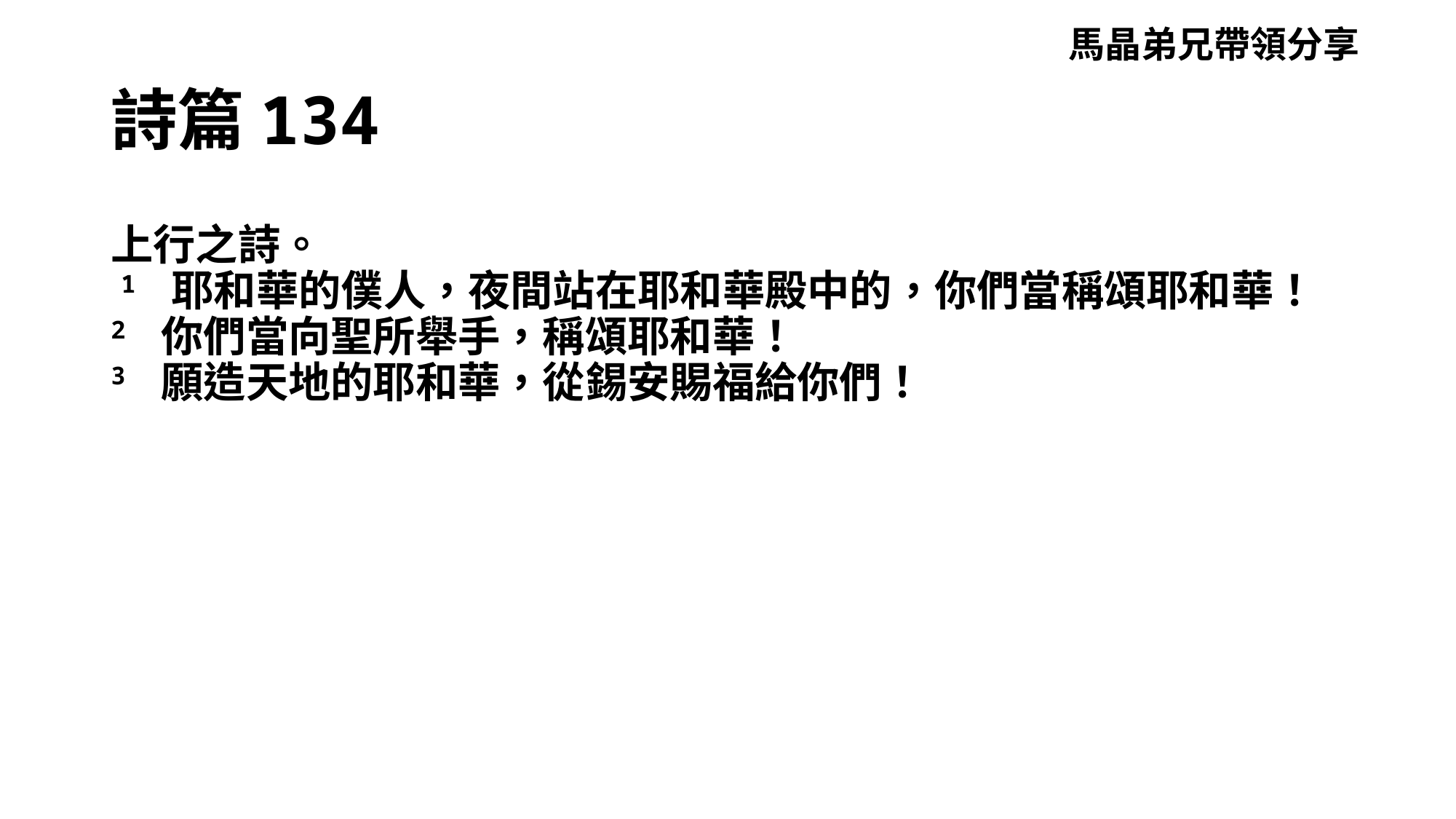

馬晶弟兄帶領分享
# 詩篇134
上行之詩。
​1 耶和華的僕人，夜間站在耶和華殿中的，你們當稱頌耶和華！
2 你們當向聖所舉手，稱頌耶和華！
3 願造天地的耶和華，從錫安賜福給你們！